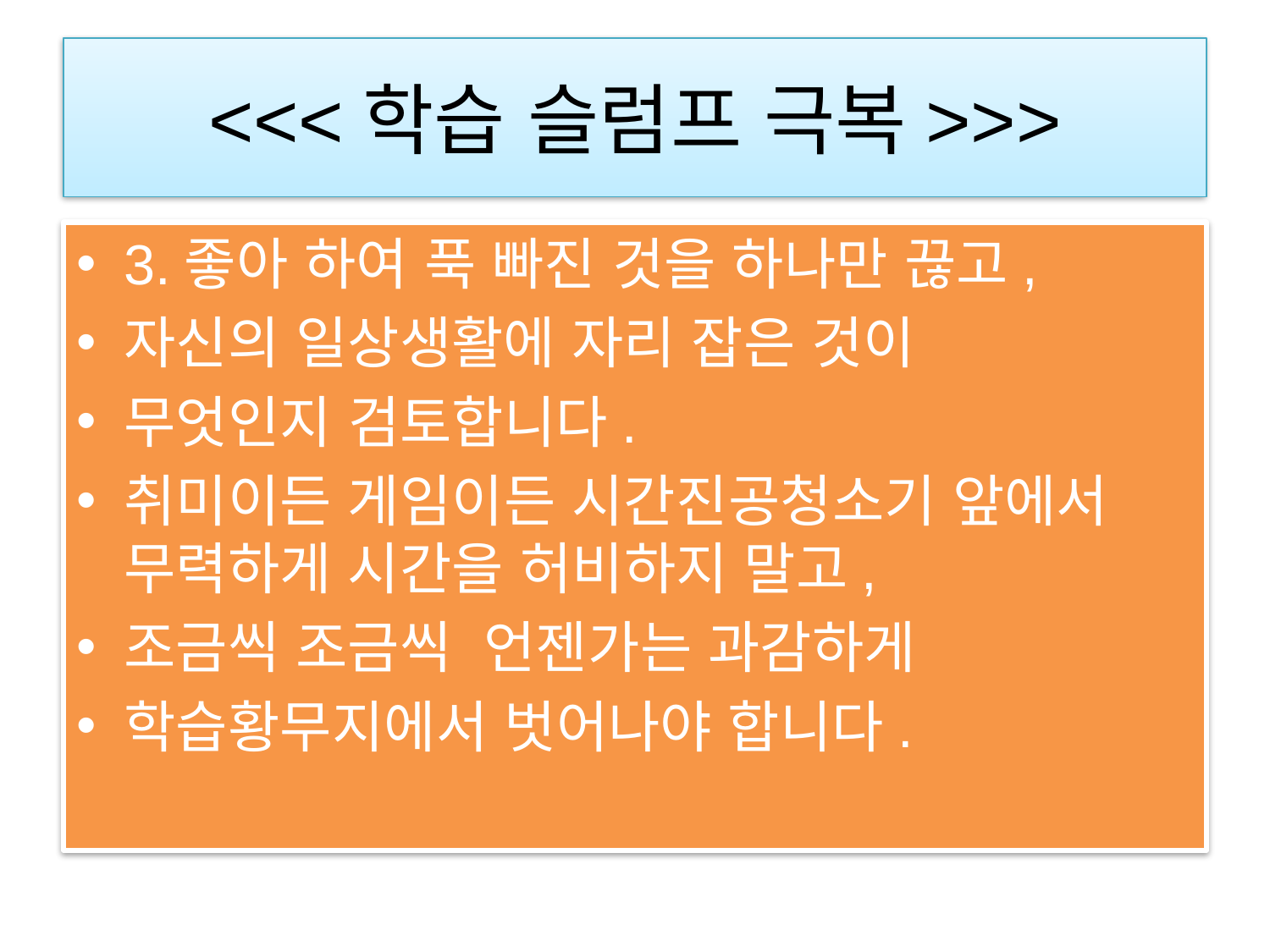

# <<<학습 슬럼프 극복>>>
3.좋아 하여 푹 빠진 것을 하나만 끊고,
자신의 일상생활에 자리 잡은 것이
무엇인지 검토합니다.
취미이든 게임이든 시간진공청소기 앞에서 무력하게 시간을 허비하지 말고,
조금씩 조금씩  언젠가는 과감하게
학습황무지에서 벗어나야 합니다.